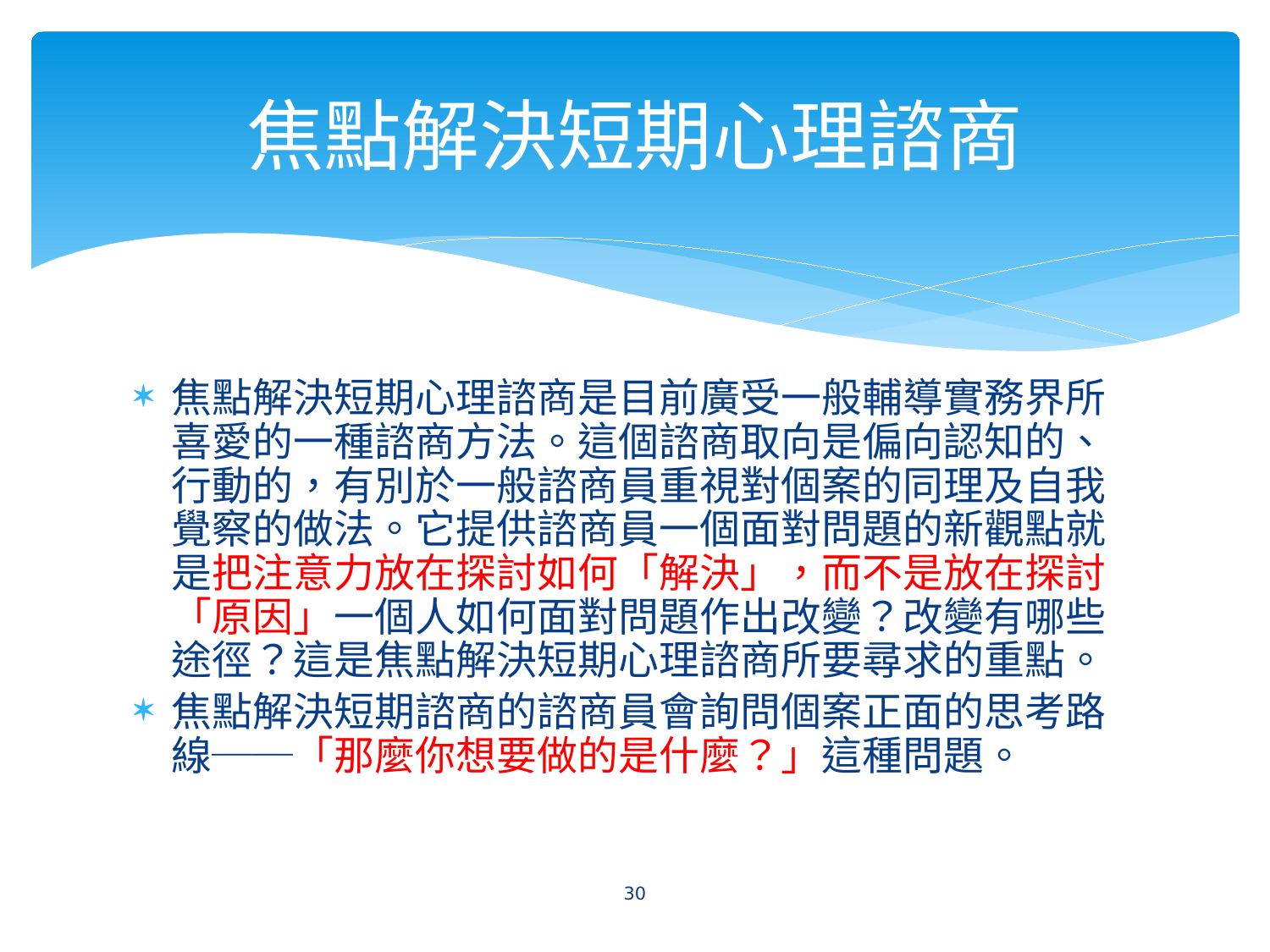

# 焦點解決短期心理諮商
焦點解決短期心理諮商是目前廣受一般輔導實務界所喜愛的一種諮商方法。這個諮商取向是偏向認知的、行動的，有別於一般諮商員重視對個案的同理及自我覺察的做法。它提供諮商員一個面對問題的新觀點就是把注意力放在探討如何「解決」，而不是放在探討「原因」一個人如何面對問題作出改變？改變有哪些途徑？這是焦點解決短期心理諮商所要尋求的重點。
焦點解決短期諮商的諮商員會詢問個案正面的思考路線──「那麼你想要做的是什麼？」這種問題。
30